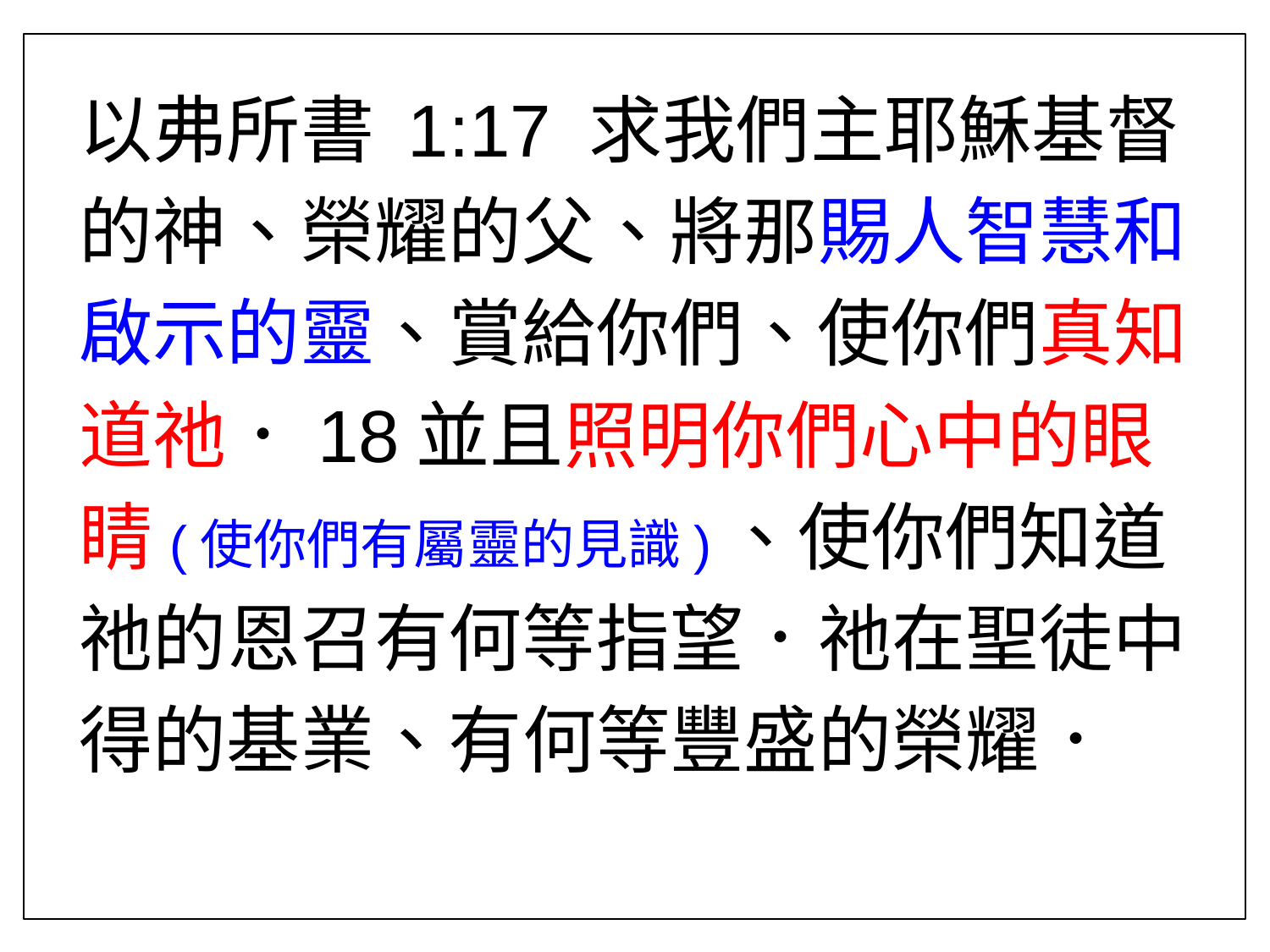

以弗所書 1:17 求我們主耶穌基督的神、榮耀的父、將那賜人智慧和啟示的靈、賞給你們、使你們真知道祂．18並且照明你們心中的眼睛(使你們有屬靈的見識)、使你們知道祂的恩召有何等指望．祂在聖徒中得的基業、有何等豐盛的榮耀．